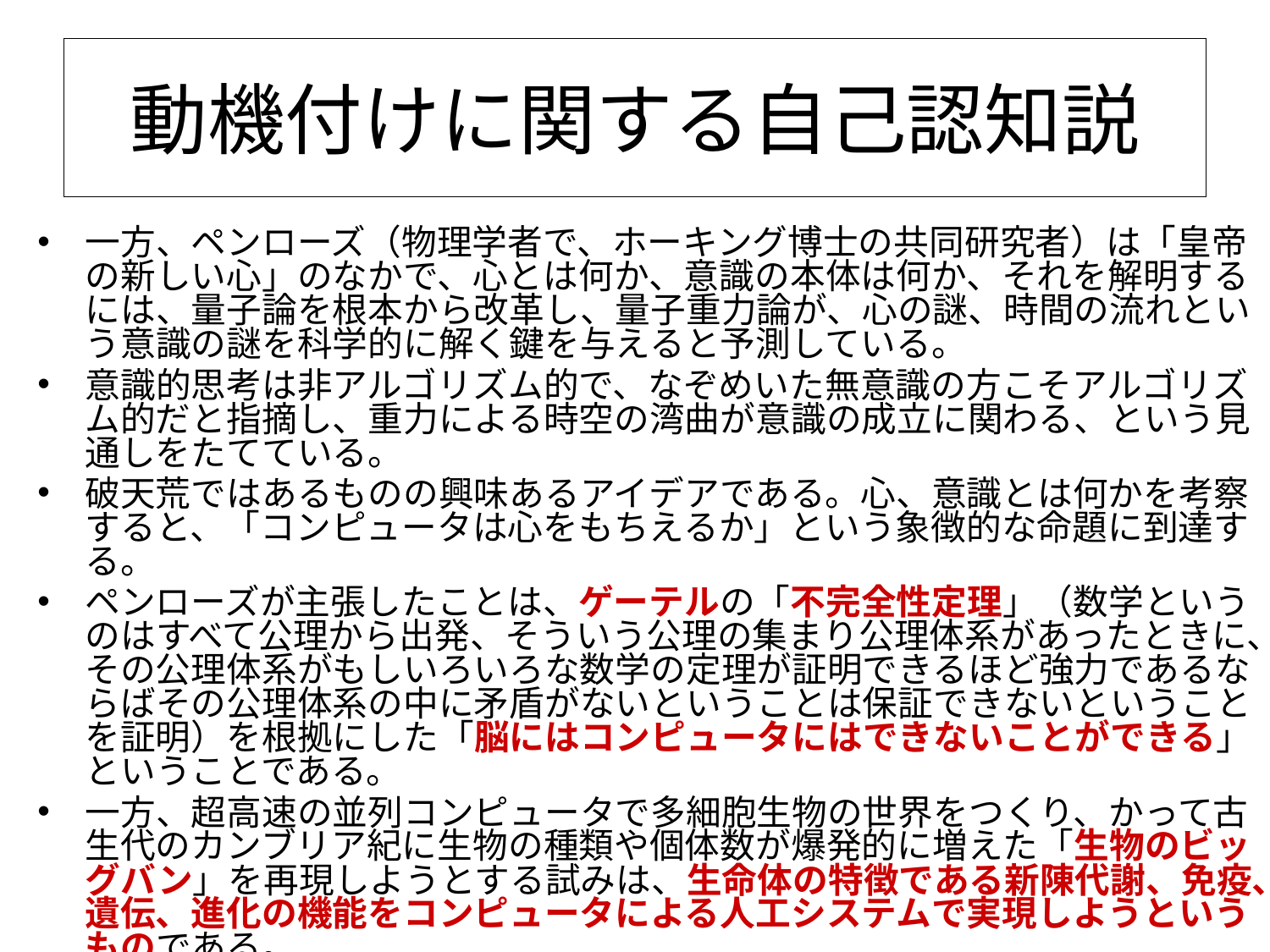

# 動機付けに関する自己認知説
一方、ペンローズ（物理学者で、ホーキング博士の共同研究者）は「皇帝の新しい心」のなかで、心とは何か、意識の本体は何か、それを解明するには、量子論を根本から改革し、量子重力論が、心の謎、時間の流れという意識の謎を科学的に解く鍵を与えると予測している。
意識的思考は非アルゴリズム的で、なぞめいた無意識の方こそアルゴリズム的だと指摘し、重力による時空の湾曲が意識の成立に関わる、という見通しをたてている。
破天荒ではあるものの興味あるアイデアである。心、意識とは何かを考察すると、「コンピュータは心をもちえるか」という象徴的な命題に到達する。
ペンローズが主張したことは、ゲーテルの「不完全性定理」（数学というのはすべて公理から出発、そういう公理の集まり公理体系があったときに、その公理体系がもしいろいろな数学の定理が証明できるほど強力であるならばその公理体系の中に矛盾がないということは保証できないということを証明）を根拠にした「脳にはコンピュータにはできないことができる」ということである。
一方、超高速の並列コンピュータで多細胞生物の世界をつくり、かって古生代のカンブリア紀に生物の種類や個体数が爆発的に増えた「生物のビッグバン」を再現しようとする試みは、生命体の特徴である新陳代謝、免疫、遺伝、進化の機能をコンピュータによる人工システムで実現しようというものである。